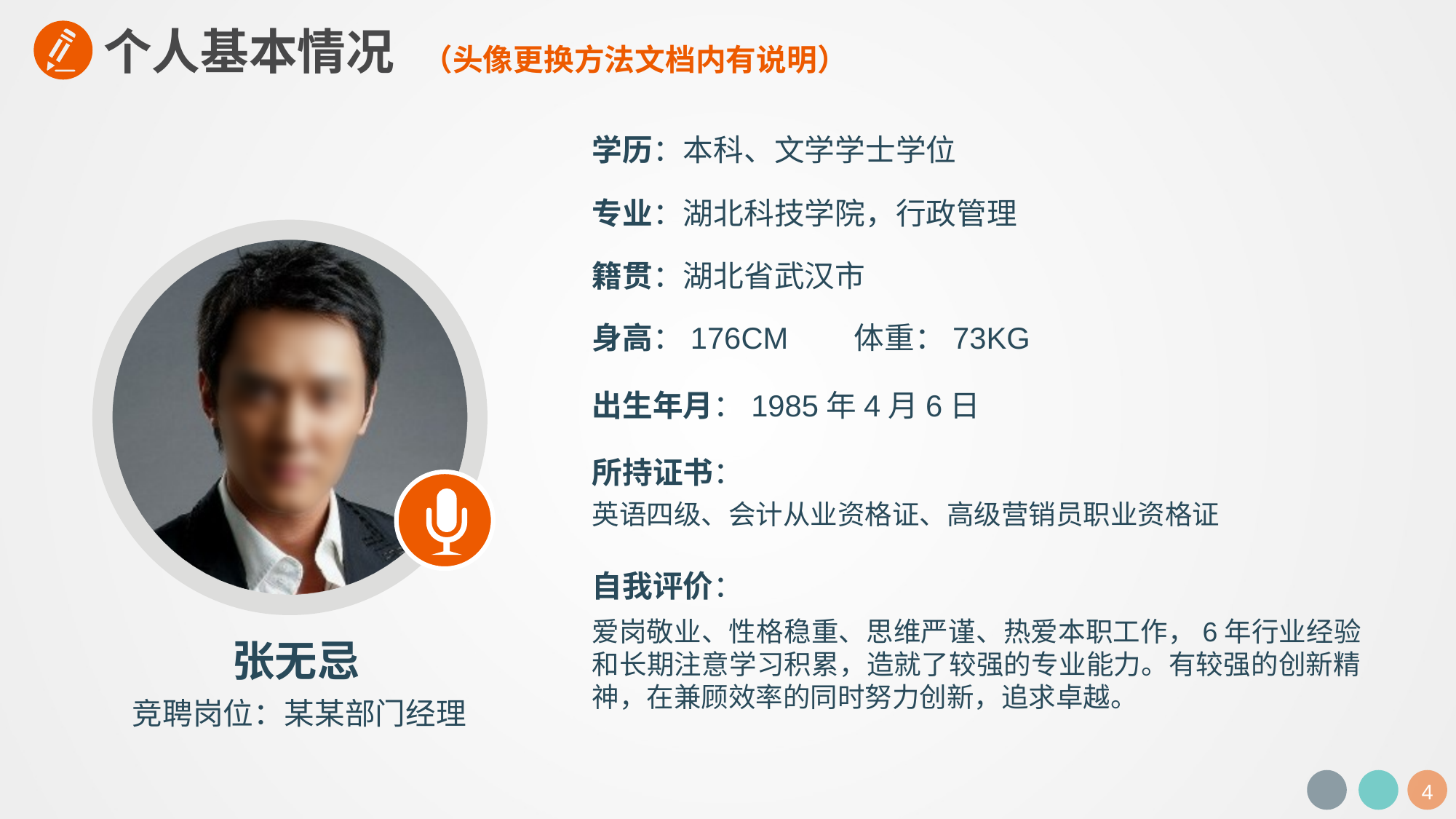

个人基本情况

（头像更换方法文档内有说明）
学历：本科、文学学士学位
专业：湖北科技学院，行政管理

籍贯：湖北省武汉市
身高：176CM       体重：73KG
出生年月：1985年4月6日
所持证书：

英语四级、会计从业资格证、高级营销员职业资格证
自我评价：
爱岗敬业、性格稳重、思维严谨、热爱本职工作，6年行业经验和长期注意学习积累，造就了较强的专业能力。有较强的创新精神，在兼顾效率的同时努力创新，追求卓越。
张无忌
竞聘岗位：某某部门经理